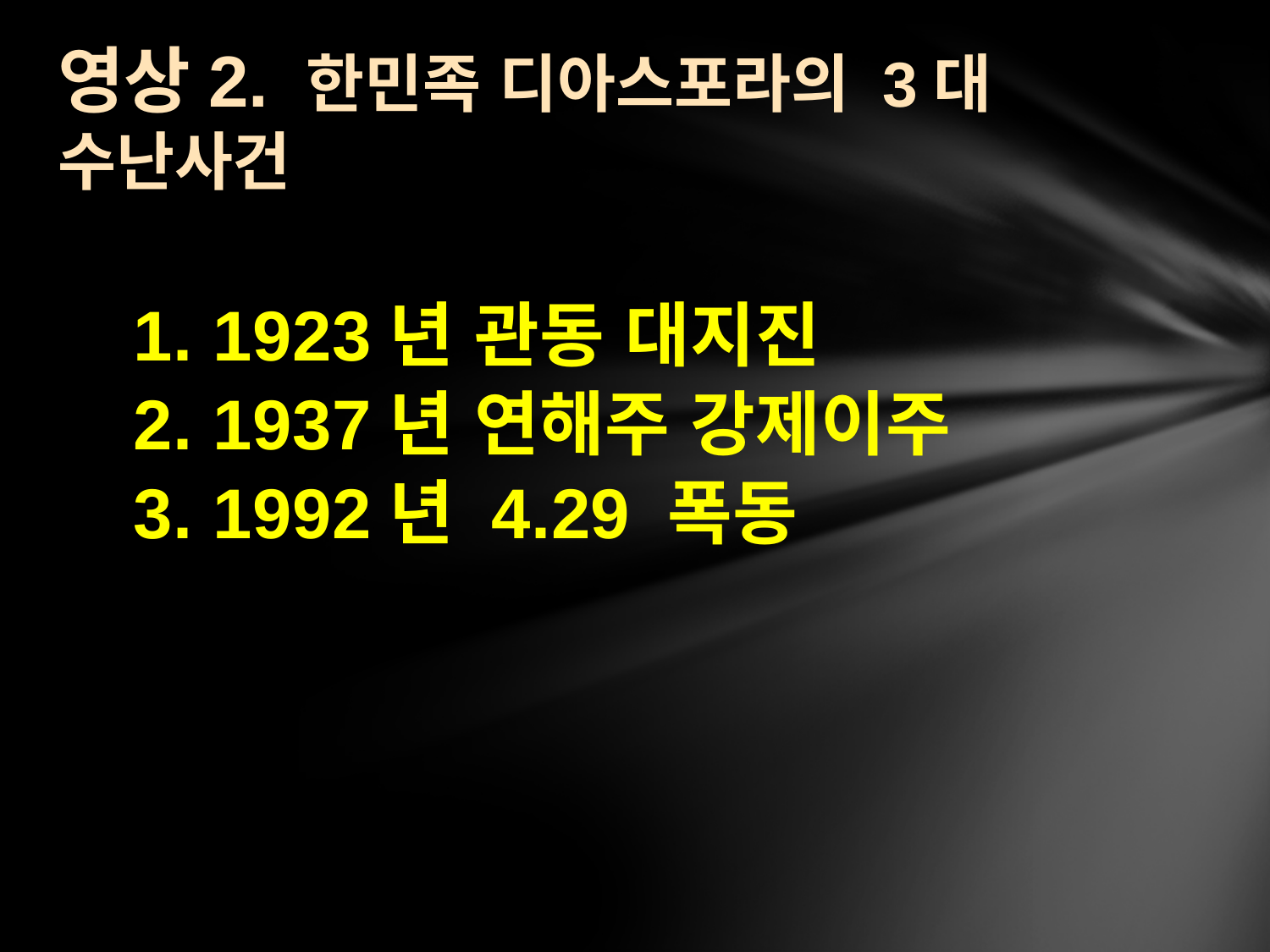

# 영상2. 한민족 디아스포라의 3대 수난사건

	1. 1923년 관동 대지진
	2. 1937년 연해주 강제이주
	3. 1992년 4.29 폭동